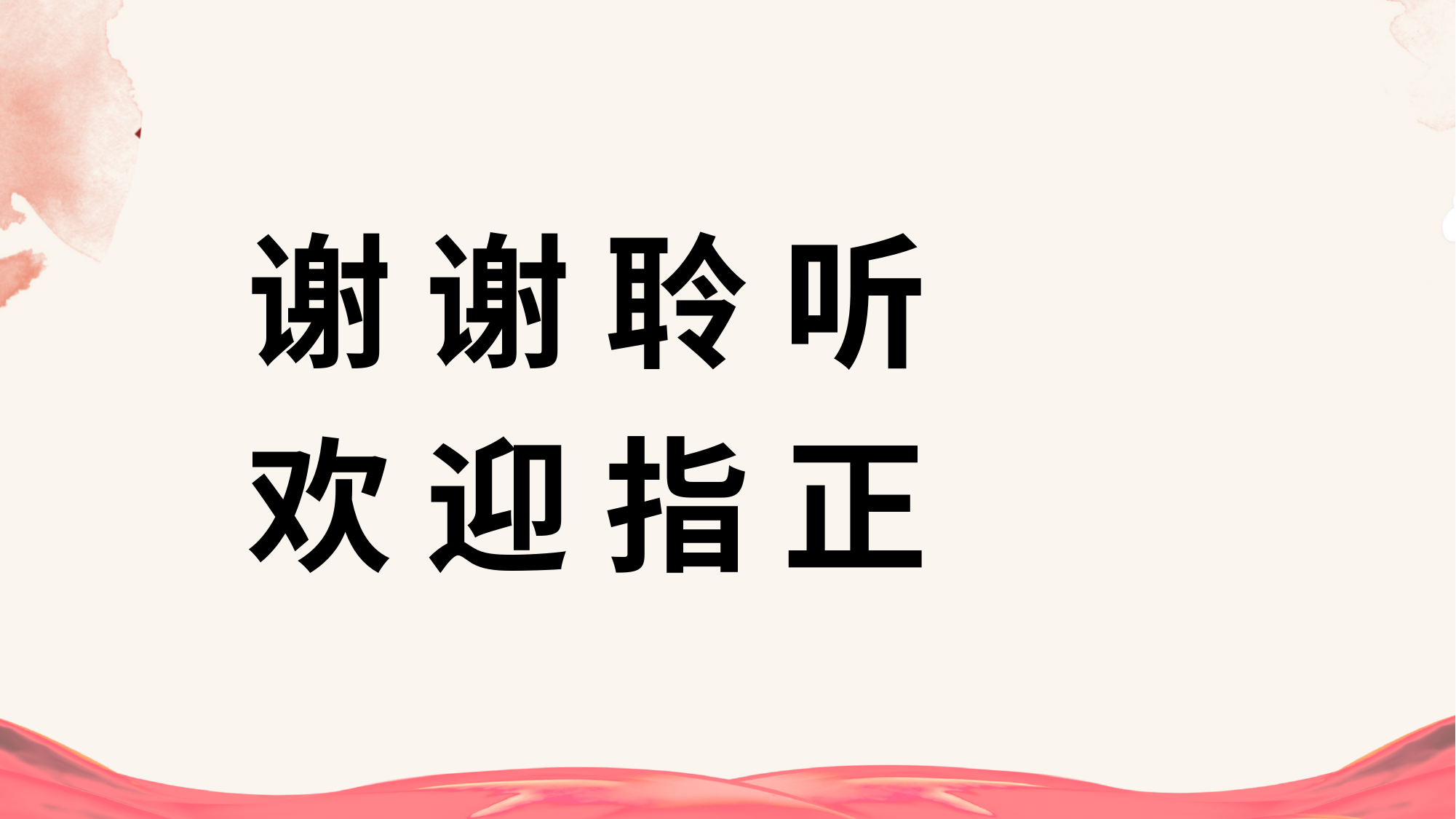

谢 谢 聆 听
欢 迎 指 正